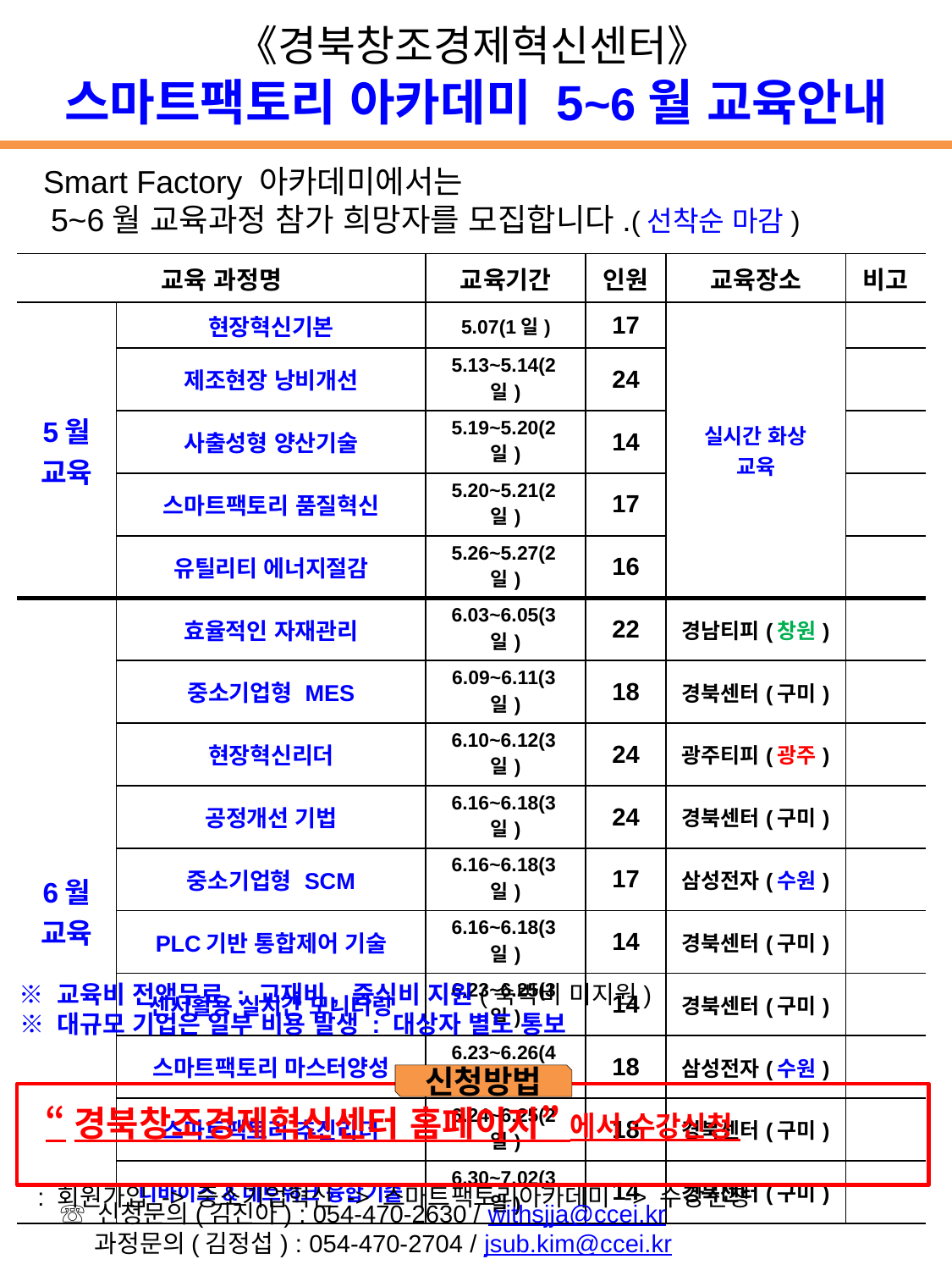

《경북창조경제혁신센터》
스마트팩토리 아카데미 5~6월 교육안내
# Smart Factory 아카데미에서는 5~6월 교육과정 참가 희망자를 모집합니다.(선착순 마감)
| 교육 과정명 |  | 교육기간 | 인원 | 교육장소 | 비고 |
| --- | --- | --- | --- | --- | --- |
| 5월 교육 | 현장혁신기본 | 5.07(1일) | 17 | 실시간 화상 교육 |  |
|  | 제조현장 낭비개선 | 5.13~5.14(2일) | 24 |  |  |
|  | 사출성형 양산기술 | 5.19~5.20(2일) | 14 |  |  |
|  | 스마트팩토리 품질혁신 | 5.20~5.21(2일) | 17 |  |  |
|  | 유틸리티 에너지절감 | 5.26~5.27(2일) | 16 |  |  |
| 6월 교육 | 효율적인 자재관리 | 6.03~6.05(3일) | 22 | 경남티피(창원) |  |
|  | 중소기업형 MES | 6.09~6.11(3일) | 18 | 경북센터(구미) |  |
|  | 현장혁신리더 | 6.10~6.12(3일) | 24 | 광주티피(광주) |  |
|  | 공정개선 기법 | 6.16~6.18(3일) | 24 | 경북센터(구미) |  |
|  | 중소기업형 SCM | 6.16~6.18(3일) | 17 | 삼성전자(수원) |  |
|  | PLC기반 통합제어 기술 | 6.16~6.18(3일) | 14 | 경북센터(구미) |  |
|  | 센서활용 실시간 모니터링 | 6.23~6.25(3일) | 14 | 경북센터(구미) |  |
|  | 스마트팩토리 마스터양성 | 6.23~6.26(4일) | 18 | 삼성전자(수원) |  |
|  | 스마트팩토리 추진리더 | 6.24~6.25(2일) | 18 | 경북센터(구미) |  |
|  | 디바이스&네트워크 융합기술 | 6.30~7.02(3일) | 14 | 경북센터(구미) |  |
 ※ 교육비 전액무료 : 교재비, 중식비 지원(숙박비 미지원)
 ※ 대규모 기업은 일부 비용 발생 : 대상자 별도 통보
신청방법

  “경북창조경제혁신센터 홈페이지” 에서 수강신청
 : 회원가입 -> 중소기업혁신 -> 스마트팩토리아카데미 -> 수강신청
    ☏ 신청문의(김진아) : 054-470-2630 / withsjja@ccei.kr
        과정문의(김정섭) : 054-470-2704 / jsub.kim@ccei.kr